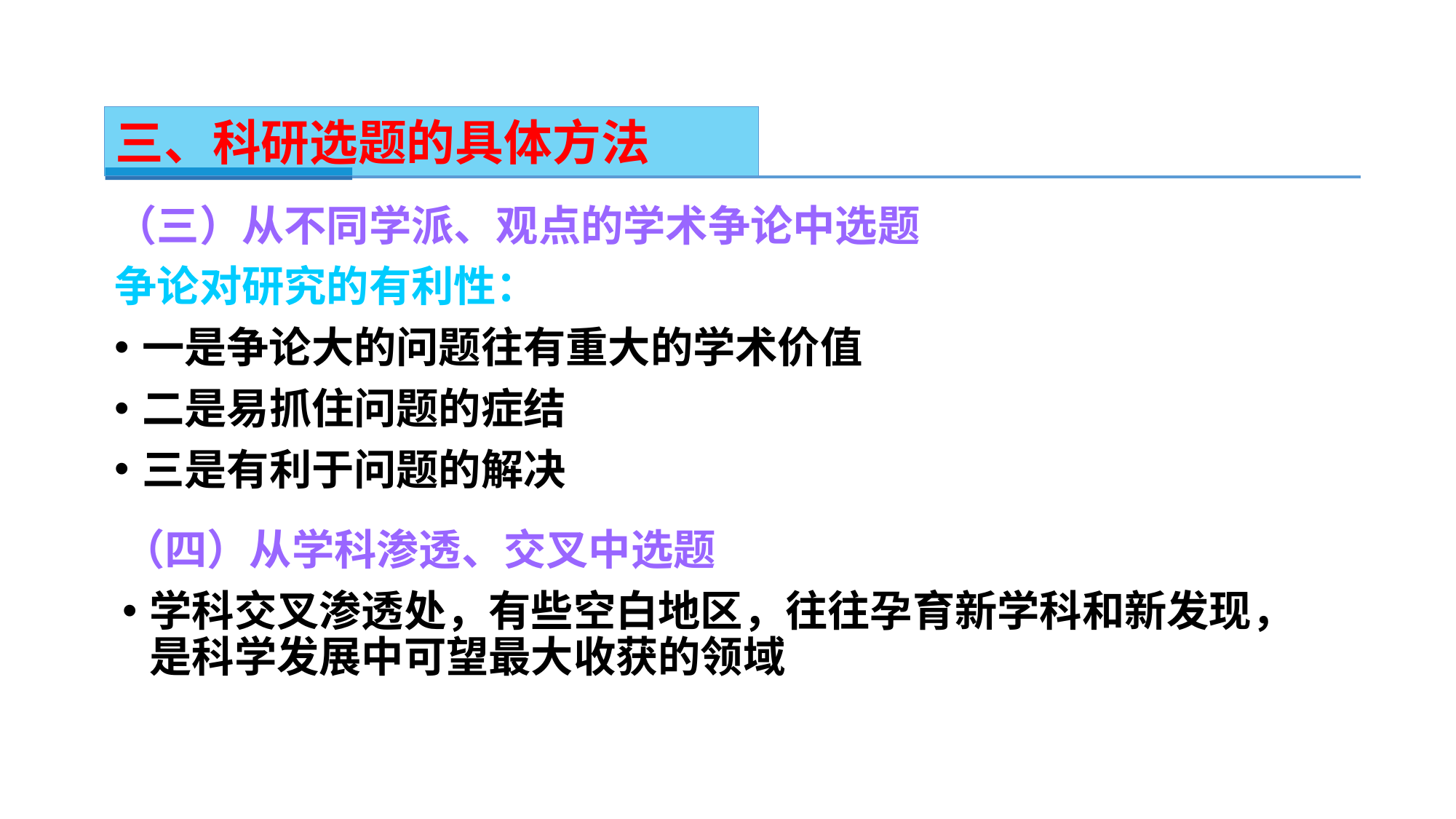

三、科研选题的具体方法
（三）从不同学派、观点的学术争论中选题
争论对研究的有利性：
一是争论大的问题往有重大的学术价值
二是易抓住问题的症结
三是有利于问题的解决

（四）从学科渗透、交叉中选题
学科交叉渗透处，有些空白地区，往往孕育新学科和新发现，是科学发展中可望最大收获的领域